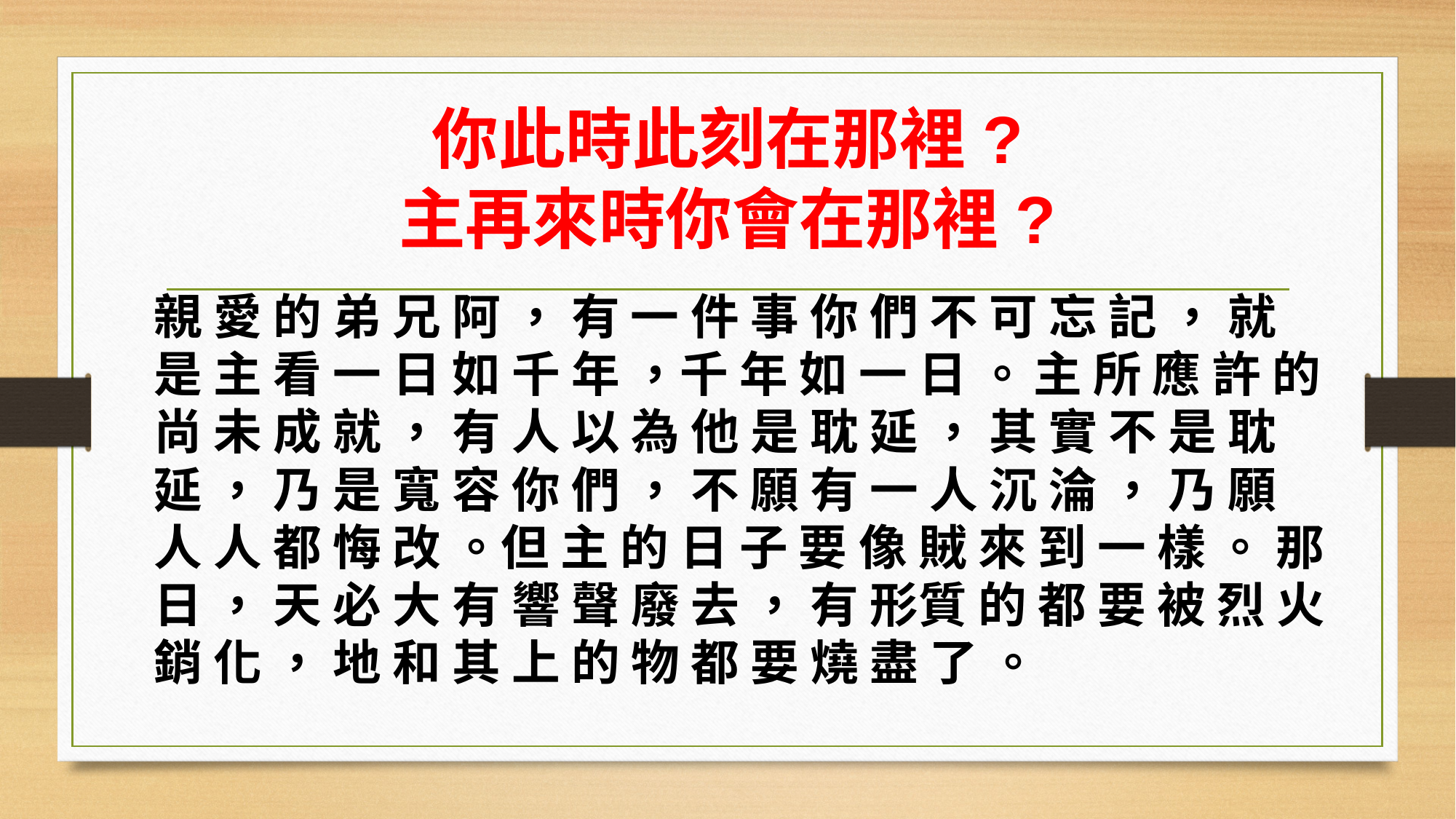

# 你此時此刻在那裡? 主再來時你會在那裡?
  親 愛 的 弟 兄 阿 ， 有 一 件 事 你 們 不 可 忘 記 ， 就 是 主 看 一 日 如 千 年 ，千 年 如 一 日 。 主 所 應 許 的 尚 未 成 就 ， 有 人 以 為 他 是 耽 延 ， 其 實 不 是 耽 延 ， 乃 是 寬 容 你 們 ， 不 願 有 一 人 沉 淪 ， 乃 願 人 人 都 悔 改 。但 主 的 日 子 要 像 賊 來 到 一 樣 。 那 日 ， 天 必 大 有 響 聲 廢 去 ， 有 形質 的 都 要 被 烈 火 銷 化 ， 地 和 其 上 的 物 都 要 燒 盡 了 。